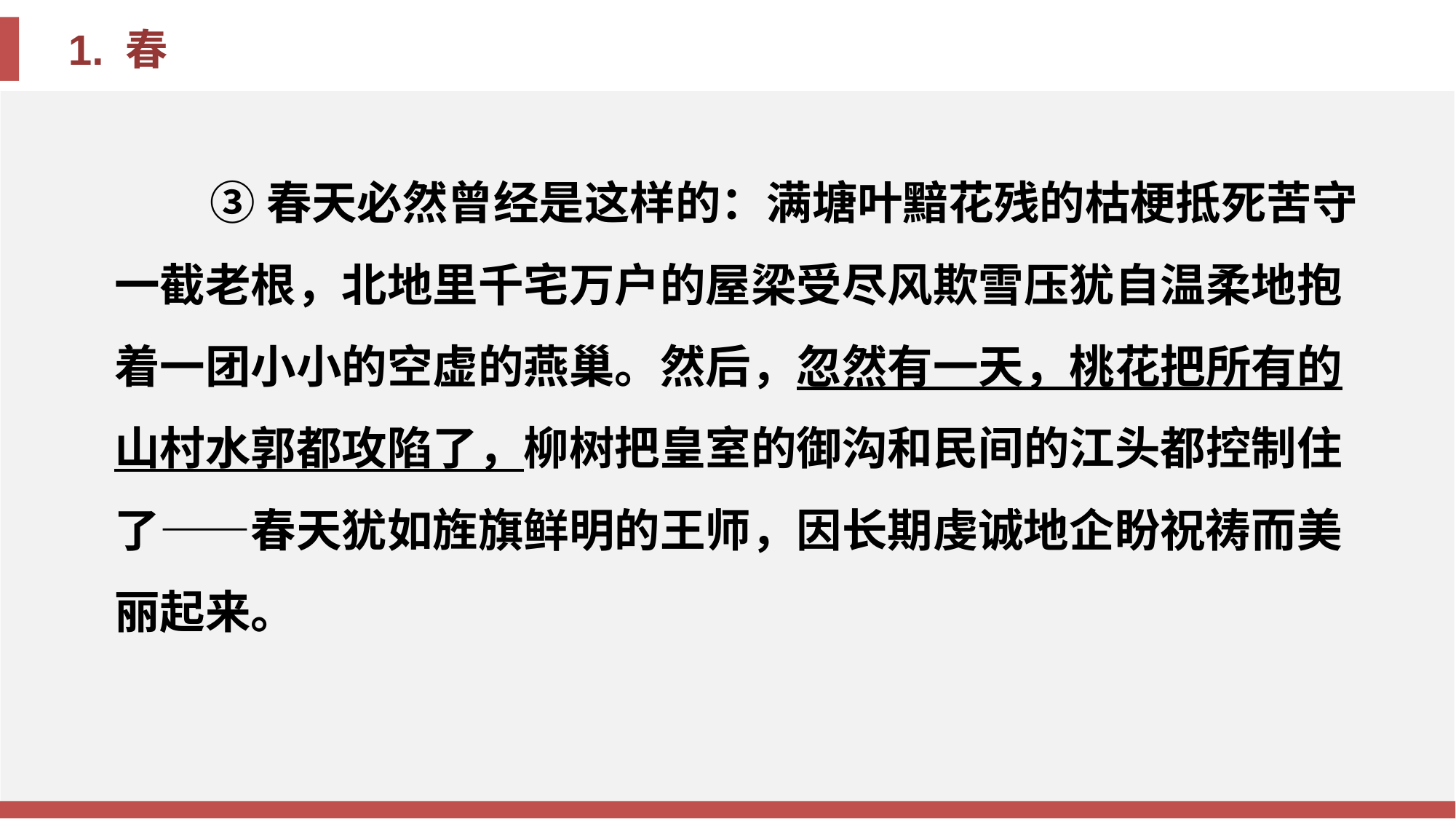

③春天必然曾经是这样的：满塘叶黯花残的枯梗抵死苦守一截老根，北地里千宅万户的屋梁受尽风欺雪压犹自温柔地抱着一团小小的空虚的燕巢。然后，忽然有一天，桃花把所有的山村水郭都攻陷了，柳树把皇室的御沟和民间的江头都控制住了——春天犹如旌旗鲜明的王师，因长期虔诚地企盼祝祷而美丽起来。